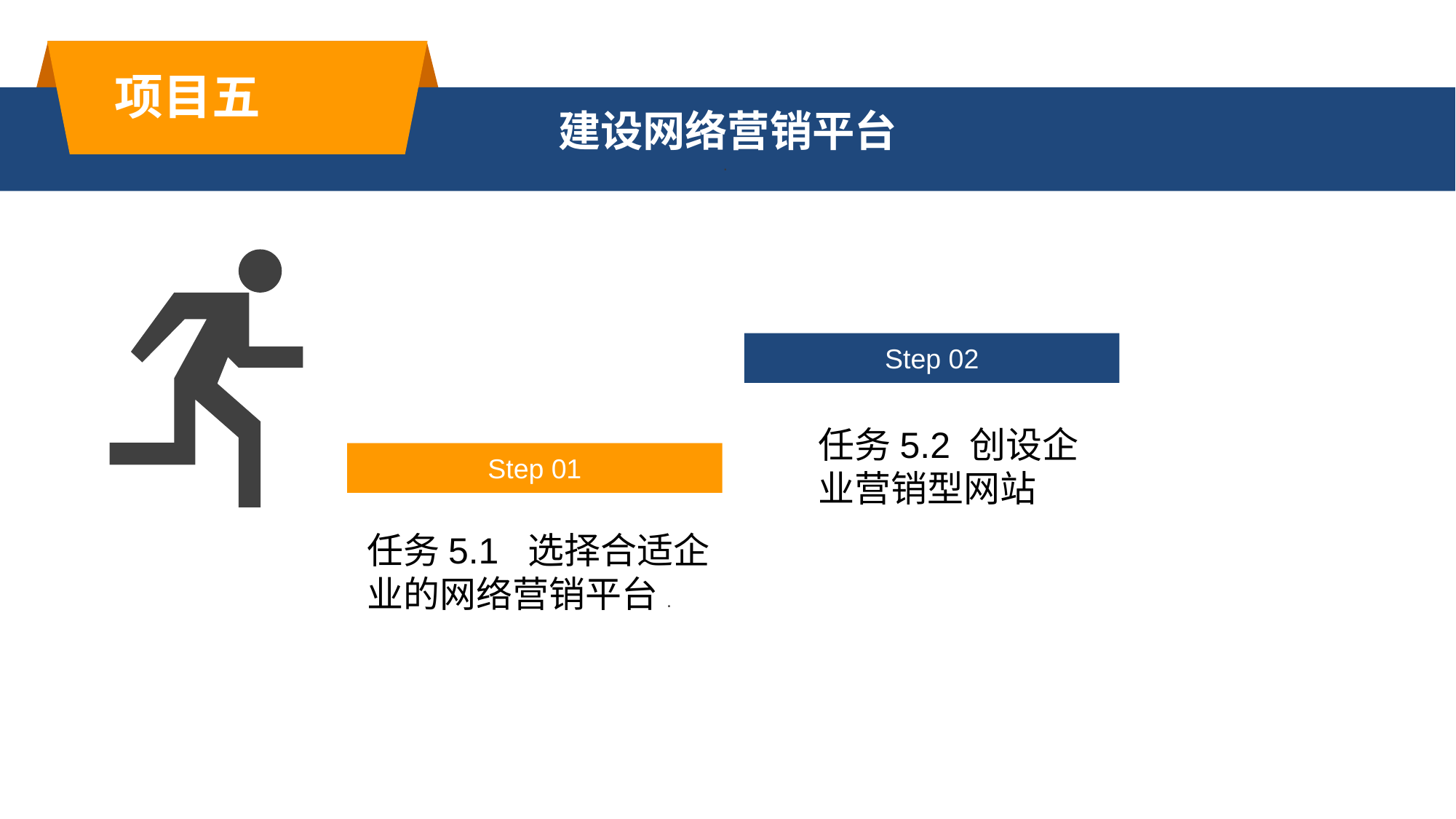

项目五
建设网络营销平台
.

Step 02
任务5.2 创设企业营销型网站

Step 01
任务5.1  选择合适企业的网络营销平台.